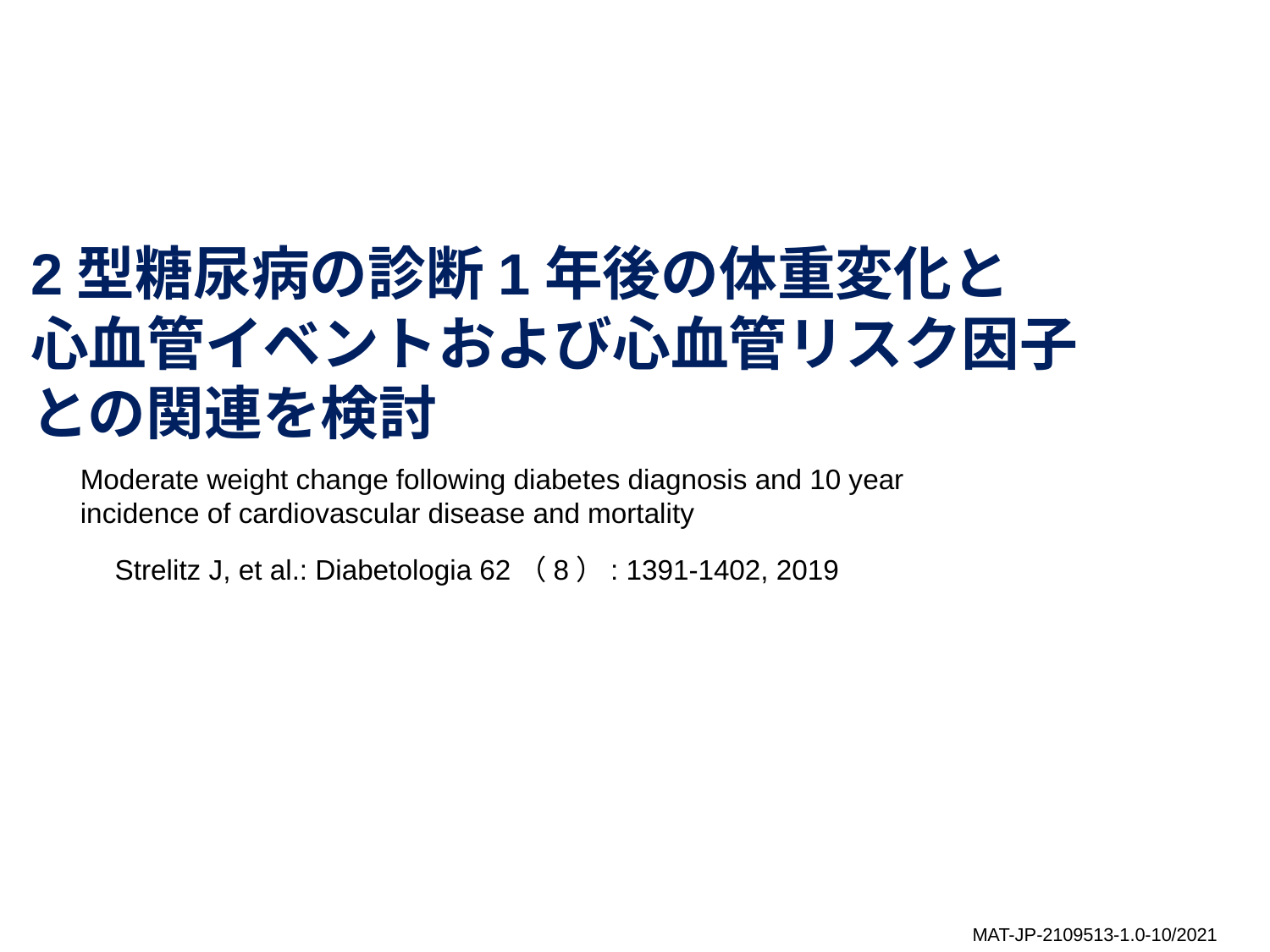

2型糖尿病の診断1年後の体重変化と
心血管イベントおよび心血管リスク因子
との関連を検討
Moderate weight change following diabetes diagnosis and 10 year incidence of cardiovascular disease and mortality
Strelitz J, et al.: Diabetologia 62（8）: 1391-1402, 2019
MAT-JP-2109513-1.0-10/2021